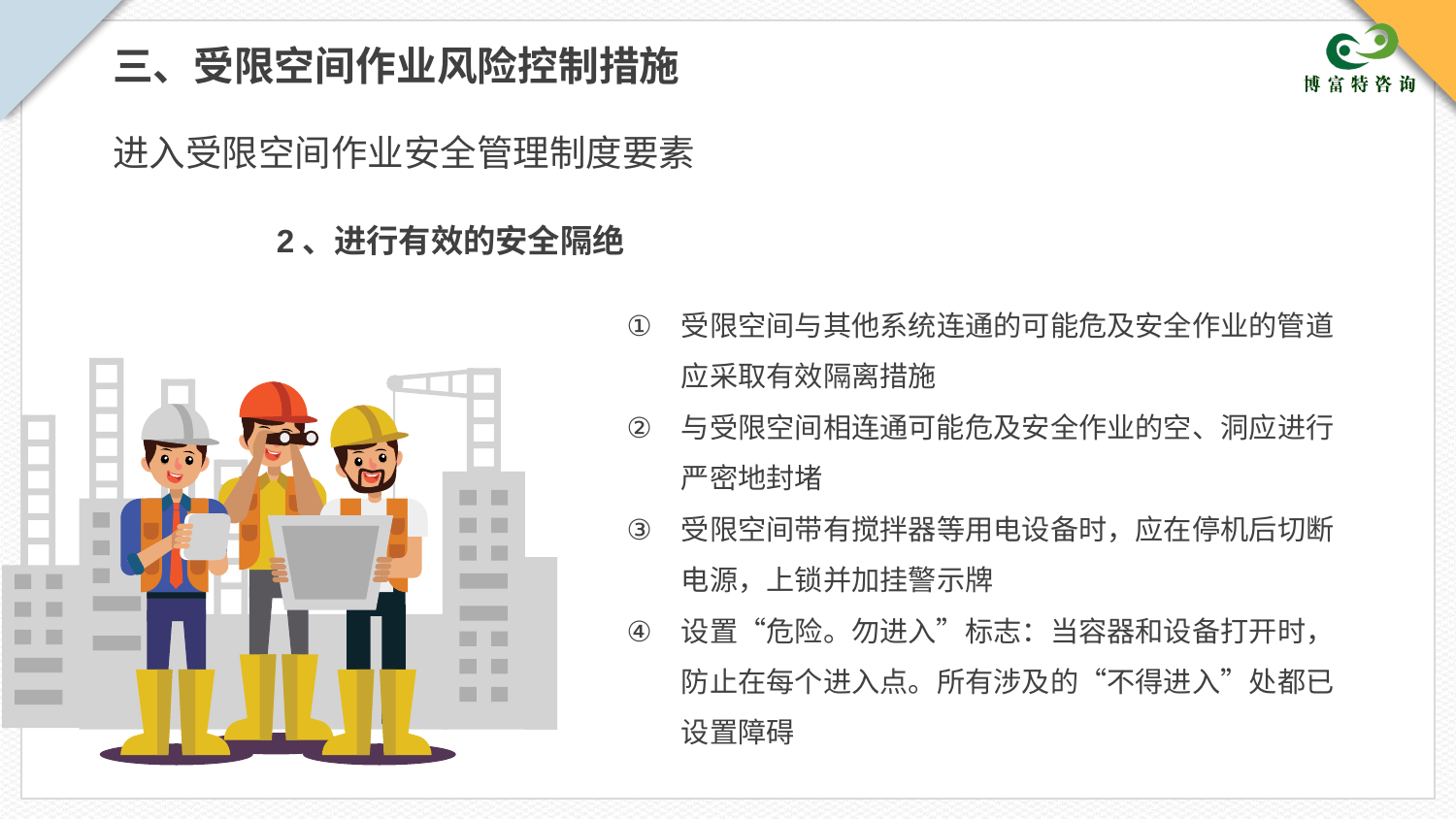

三、受限空间作业风险控制措施
进入受限空间作业安全管理制度要素
2、进行有效的安全隔绝
受限空间与其他系统连通的可能危及安全作业的管道应采取有效隔离措施
与受限空间相连通可能危及安全作业的空、洞应进行严密地封堵
受限空间带有搅拌器等用电设备时，应在停机后切断电源，上锁并加挂警示牌
设置“危险。勿进入”标志：当容器和设备打开时，防止在每个进入点。所有涉及的“不得进入”处都已设置障碍